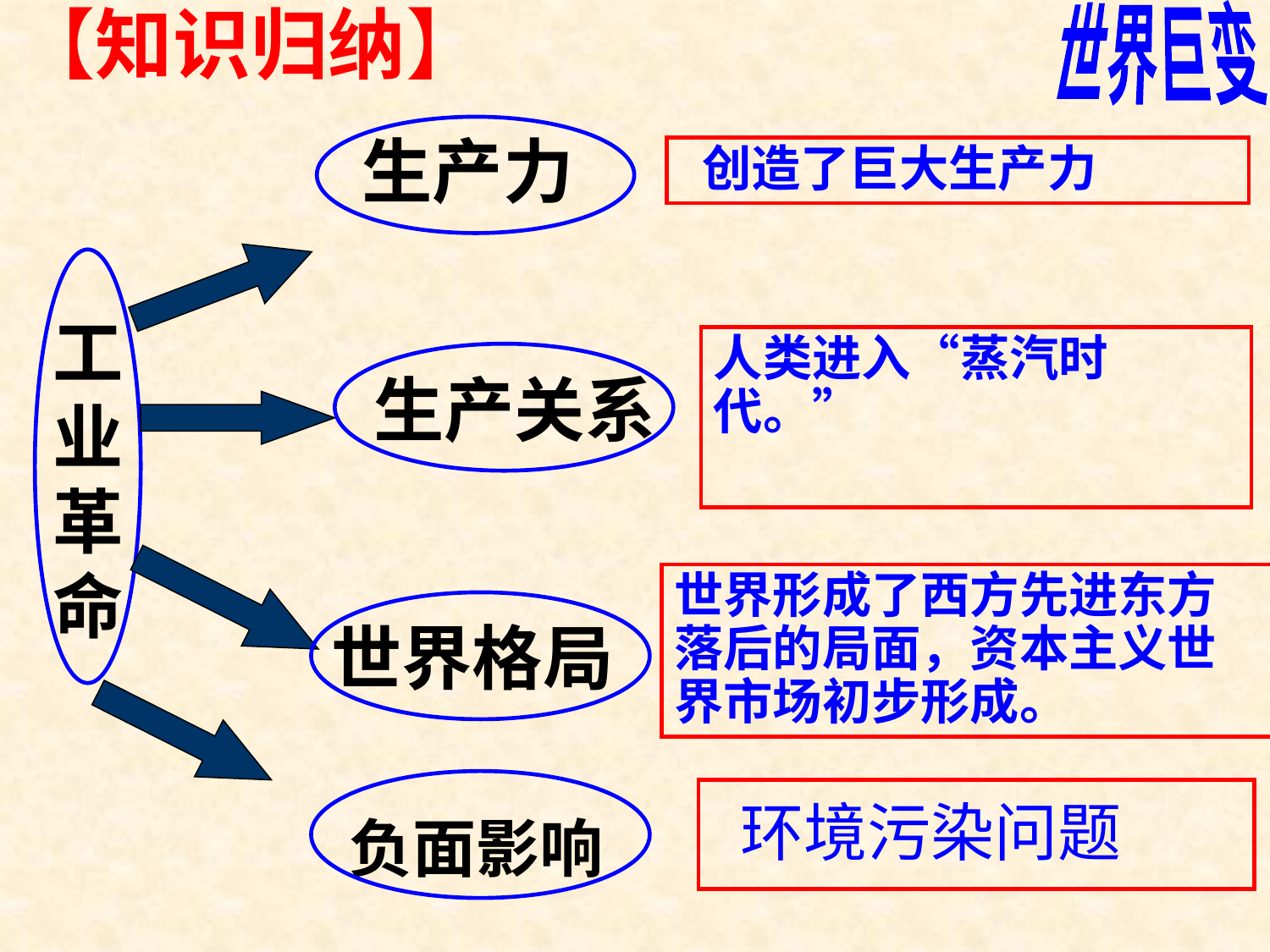

世界巨变
【知识归纳】

 生产力
 创造了巨大生产力

工
业
革
命
人类进入“蒸汽时代。”

 生产关系

世界形成了西方先进东方落后的局面，资本主义世界市场初步形成。

 世界格局

 环境污染问题
 负面影响